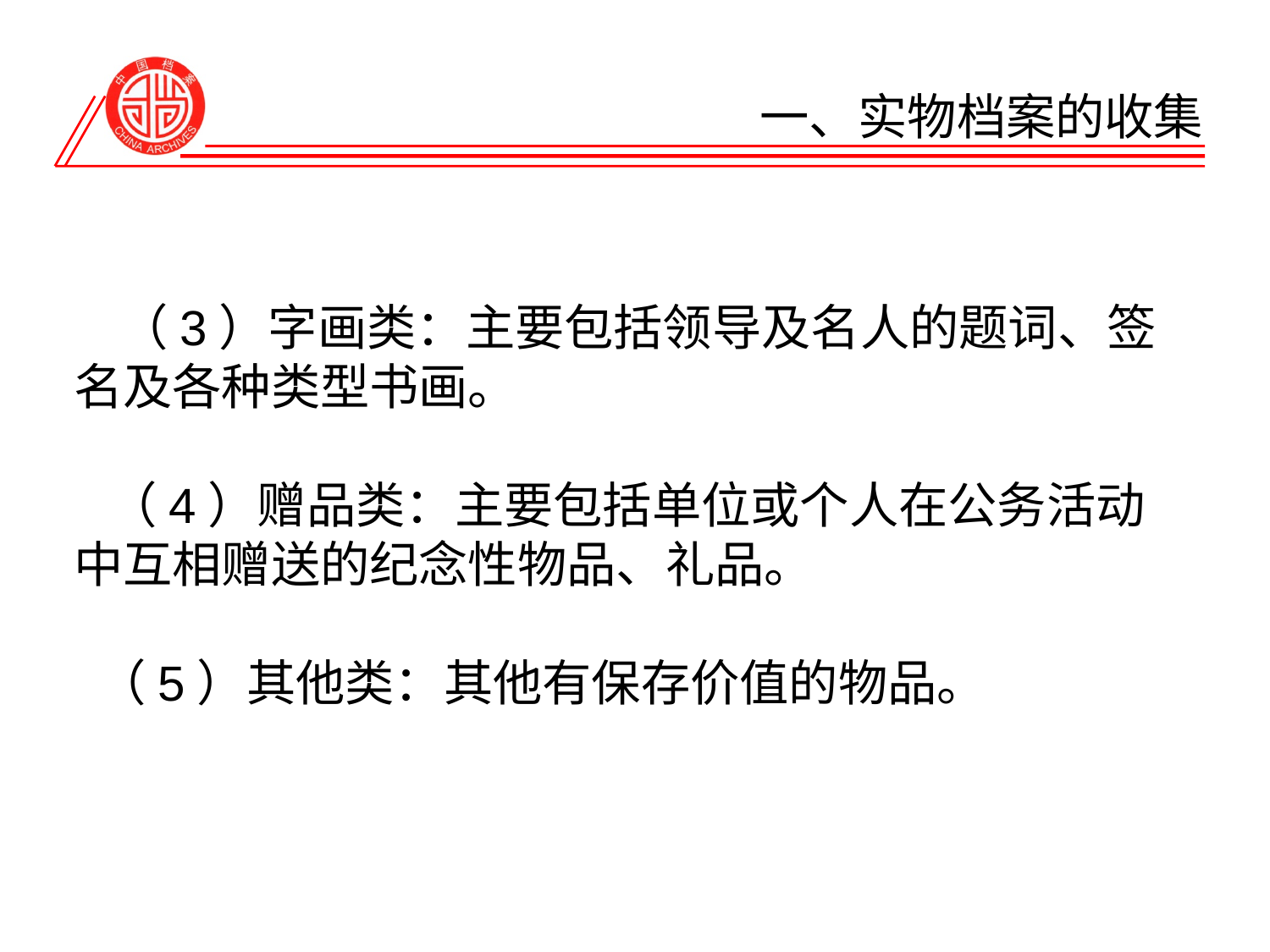

一、实物档案的收集

   （3）字画类：主要包括领导及名人的题词、签名及各种类型书画。
  （4）赠品类：主要包括单位或个人在公务活动中互相赠送的纪念性物品、礼品。
 （5）其他类：其他有保存价值的物品。
5